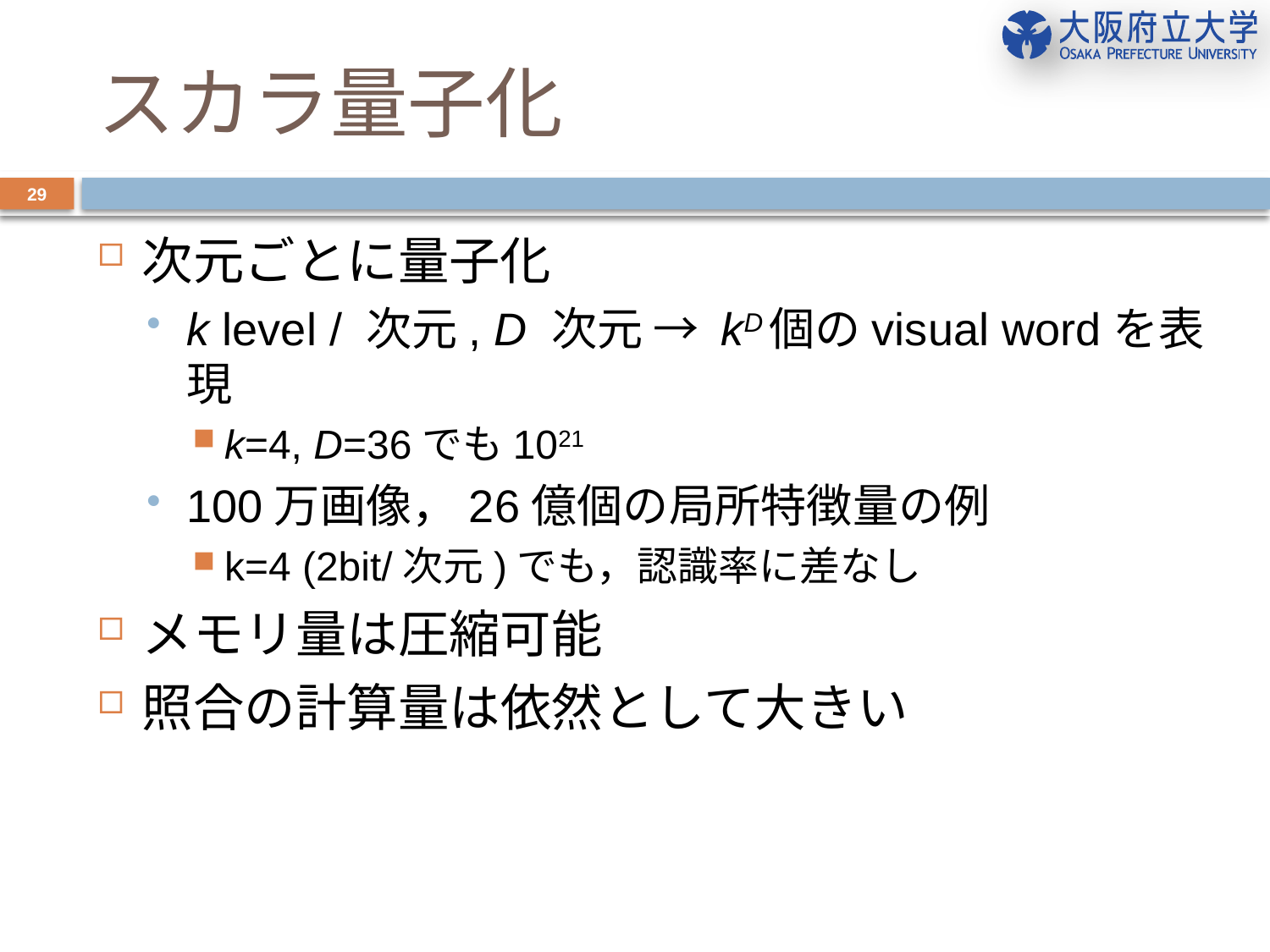

# スカラ量子化
29
次元ごとに量子化
k level / 次元, D 次元 → kD個のvisual wordを表現
k=4, D=36でも1021
100万画像，26億個の局所特徴量の例
k=4 (2bit/次元)でも，認識率に差なし
メモリ量は圧縮可能
照合の計算量は依然として大きい